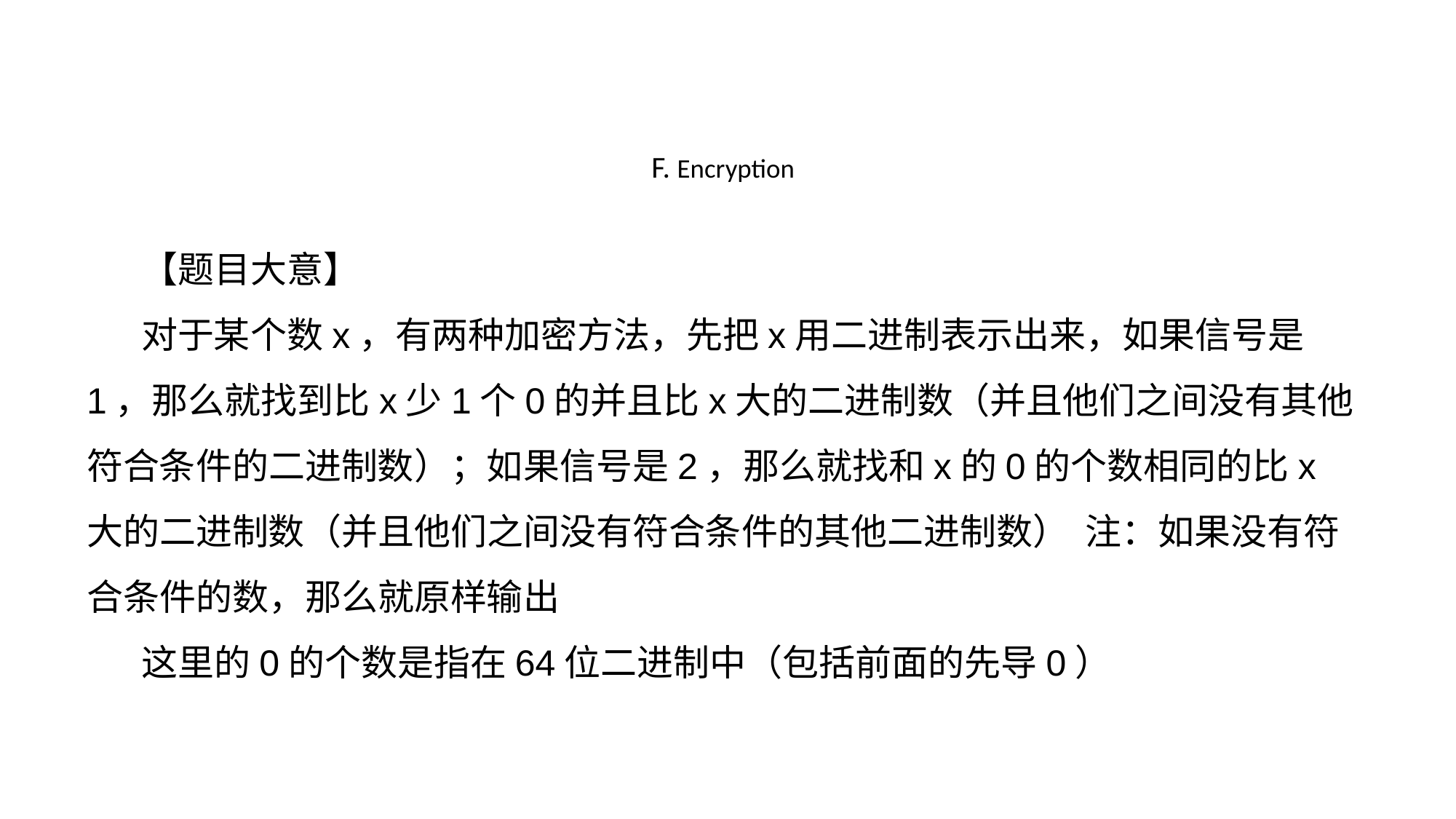

# F. Encryption
【题目大意】
对于某个数x，有两种加密方法，先把x用二进制表示出来，如果信号是1，那么就找到比x少1个0的并且比x大的二进制数（并且他们之间没有其他符合条件的二进制数）；如果信号是2，那么就找和x的0的个数相同的比x大的二进制数（并且他们之间没有符合条件的其他二进制数）  注：如果没有符合条件的数，那么就原样输出
这里的0的个数是指在64位二进制中（包括前面的先导0）